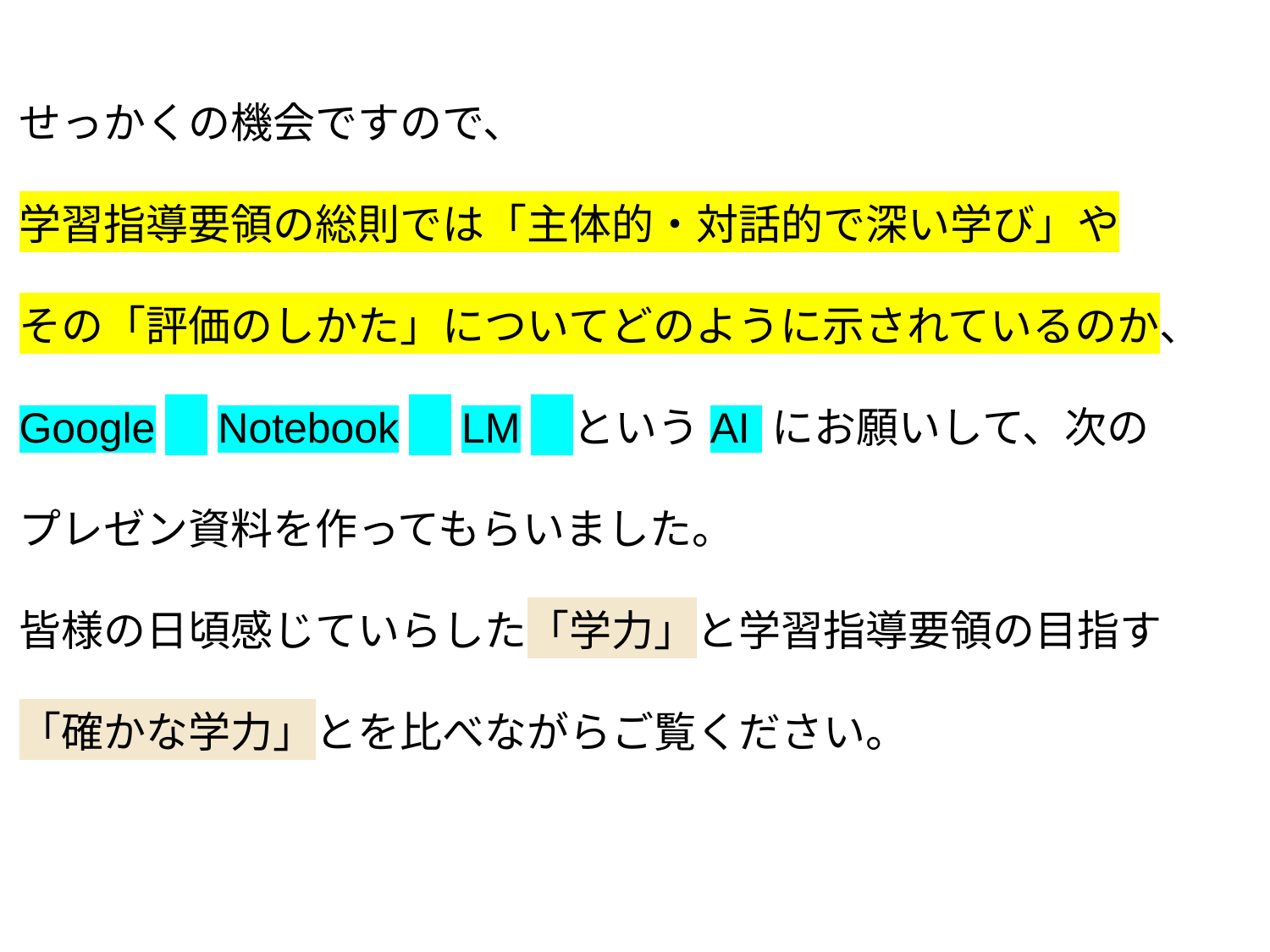

せっかくの機会ですので、

学習指導要領の総則では「主体的・対話的で深い学び」や

その「評価のしかた」についてどのように示されているのか、

Google　Notebook　LM　というAI にお願いして、次の

プレゼン資料を作ってもらいました。

皆様の日頃感じていらした「学力」と学習指導要領の目指す

「確かな学力」とを比べながらご覧ください。